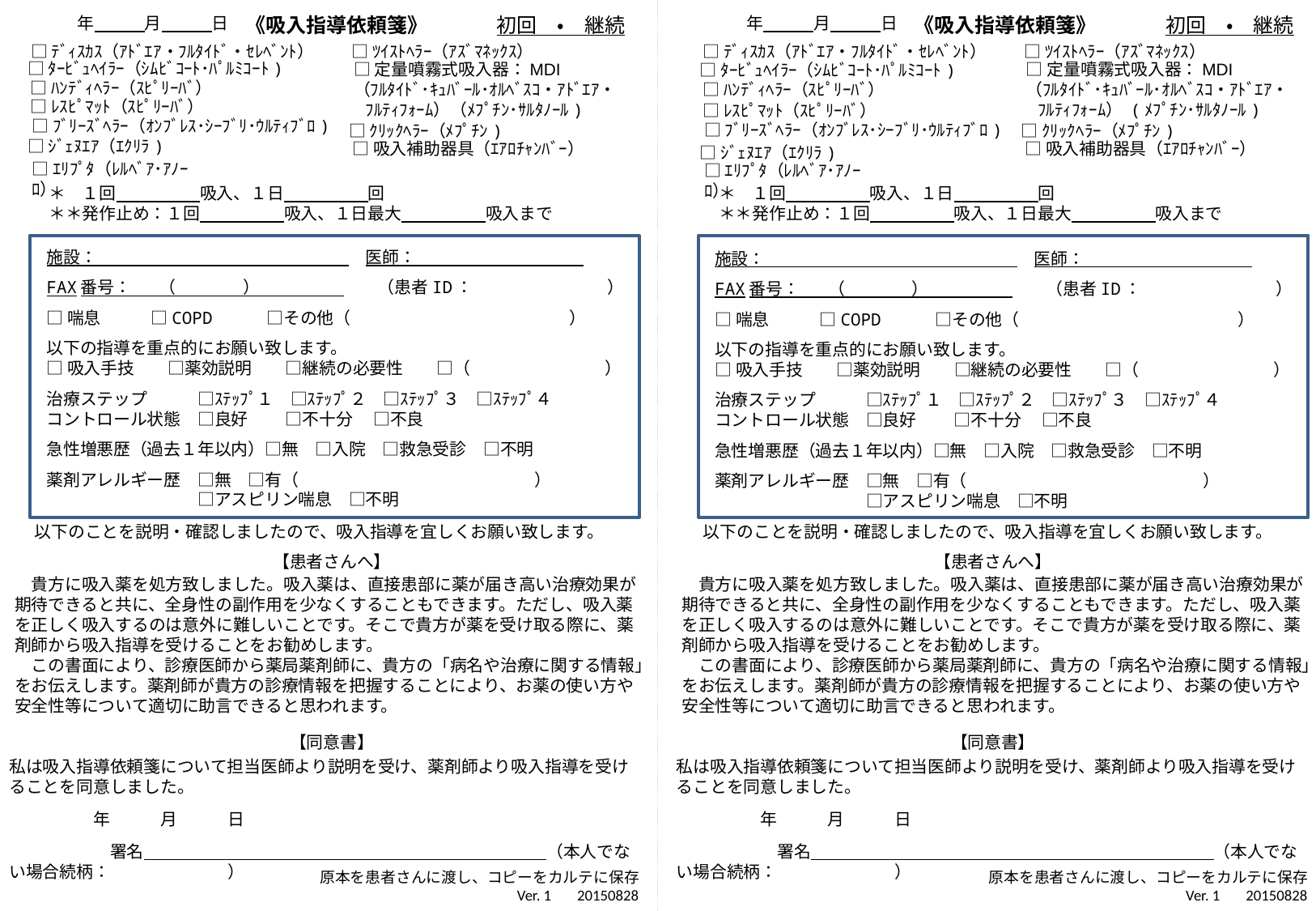

《吸入指導依頼箋》
初回　・　継続
《吸入指導依頼箋》
初回　・　継続
　　　　年　　　月　　　日
　　　　年　　　月　　　日
□ﾃﾞｨｽｶｽ（ｱﾄﾞｴｱ・ﾌﾙﾀｲﾄﾞ・ｾﾚﾍﾞﾝﾄ）
□ﾂｲｽﾄﾍﾗｰ（ｱｽﾞﾏﾈｯｸｽ）
□ﾀｰﾋﾞｭﾍｲﾗｰ（ｼﾑﾋﾞｺｰﾄ･ﾊﾟﾙﾐｺｰﾄ)
□定量噴霧式吸入器：MDI
（ﾌﾙﾀｲﾄﾞ･ｷｭﾊﾞｰﾙ･ｵﾙﾍﾞｽｺ・ｱﾄﾞｴｱ・
  ﾌﾙﾃｨﾌｫｰﾑ）（ﾒﾌﾟﾁﾝ･ｻﾙﾀﾉｰﾙ)

□ﾊﾝﾃﾞｨﾍﾗｰ（ｽﾋﾟﾘｰﾊﾞ）
□ﾚｽﾋﾟﾏｯﾄ（ｽﾋﾟﾘｰﾊﾞ）
□ﾌﾞﾘｰｽﾞﾍﾗｰ（ｵﾝﾌﾞﾚｽ･ｼｰﾌﾞﾘ･ｳﾙﾃｨﾌﾞﾛ)
□ｸﾘｯｸﾍﾗｰ（ﾒﾌﾟﾁﾝ)
□吸入補助器具（ｴｱﾛﾁｬﾝﾊﾞｰ）
□ﾃﾞｨｽｶｽ（ｱﾄﾞｴｱ・ﾌﾙﾀｲﾄﾞ・ｾﾚﾍﾞﾝﾄ）
□ﾂｲｽﾄﾍﾗｰ（ｱｽﾞﾏﾈｯｸｽ）
□定量噴霧式吸入器：MDI
（ﾌﾙﾀｲﾄﾞ･ｷｭﾊﾞｰﾙ･ｵﾙﾍﾞｽｺ・ｱﾄﾞｴｱ・
  ﾌﾙﾃｨﾌｫｰﾑ） (ﾒﾌﾟﾁﾝ･ｻﾙﾀﾉｰﾙ)

□ﾀｰﾋﾞｭﾍｲﾗｰ（ｼﾑﾋﾞｺｰﾄ･ﾊﾟﾙﾐｺｰﾄ)
□ﾊﾝﾃﾞｨﾍﾗｰ（ｽﾋﾟﾘｰﾊﾞ）
□ﾚｽﾋﾟﾏｯﾄ（ｽﾋﾟﾘｰﾊﾞ）
□ﾌﾞﾘｰｽﾞﾍﾗｰ（ｵﾝﾌﾞﾚｽ･ｼｰﾌﾞﾘ･ｳﾙﾃｨﾌﾞﾛ)
□ｸﾘｯｸﾍﾗｰ（ﾒﾌﾟﾁﾝ)
□吸入補助器具（ｴｱﾛﾁｬﾝﾊﾞｰ）
□ｼﾞｪﾇｴｱ（ｴｸﾘﾗ)
□ｼﾞｪﾇｴｱ（ｴｸﾘﾗ)
□ｴﾘﾌﾟﾀ（ﾚﾙﾍﾞｱ･ｱﾉｰﾛ）
□ｴﾘﾌﾟﾀ（ﾚﾙﾍﾞｱ･ｱﾉｰﾛ）
＊　１回　　　　　吸入、１日　　　　　回
＊＊発作止め：１回　　　　　吸入、１日最大　　　　　吸入まで
＊　１回　　　　　吸入、１日　　　　　回
＊＊発作止め：１回　　　　　吸入、１日最大　　　　　吸入まで

施設：　　　　　　　　　　　　　　　　医師：

FAX番号：   　（　　　　）　　　　　　　（患者ID：　　　　　　　　）

□喘息　　　□COPD　　　□その他（　　　　　　　　　　　　　）

以下の指導を重点的にお願い致します。
□吸入手技　　□薬効説明　　□継続の必要性　　□（　　　　　　　　）

治療ステップ　　　□ｽﾃｯﾌﾟ１　□ｽﾃｯﾌﾟ２　□ｽﾃｯﾌﾟ３　□ｽﾃｯﾌﾟ４
コントロール状態　□良好　　 □不十分 　□不良

急性増悪歴（過去１年以内）□無　□入院　□救急受診　□不明

薬剤アレルギー歴　□無　□有（         　　　　　　　　　　　　）
　　　　　　　　　□アスピリン喘息　□不明
施設：　　　　　　　　　　　　　　　　医師：

FAX番号：   　（　　　　）　　　　　　　（患者ID：　　　　　　　　）

□喘息　　　□COPD　　　□その他（　　　　　　　　　　　　　）

以下の指導を重点的にお願い致します。
□吸入手技　　□薬効説明　　□継続の必要性　　□（　　　　　　　　）

治療ステップ　　　□ｽﾃｯﾌﾟ１　□ｽﾃｯﾌﾟ２　□ｽﾃｯﾌﾟ３　□ｽﾃｯﾌﾟ４
コントロール状態　□良好　　 □不十分 　□不良

急性増悪歴（過去１年以内）□無　□入院　□救急受診　□不明

薬剤アレルギー歴　□無　□有（         　　　　　　　　　　　　）
　　　　　　　　　□アスピリン喘息　□不明
　以下のことを説明・確認しましたので、吸入指導を宜しくお願い致します。
　以下のことを説明・確認しましたので、吸入指導を宜しくお願い致します。
【患者さんへ】
【患者さんへ】
　貴方に吸入薬を処方致しました。吸入薬は、直接患部に薬が届き高い治療効果が
期待できると共に、全身性の副作用を少なくすることもできます。ただし、吸入薬
を正しく吸入するのは意外に難しいことです。そこで貴方が薬を受け取る際に、薬
剤師から吸入指導を受けることをお勧めします。
　この書面により、診療医師から薬局薬剤師に、貴方の「病名や治療に関する情報」
をお伝えします。薬剤師が貴方の診療情報を把握することにより、お薬の使い方や
安全性等について適切に助言できると思われます。

　貴方に吸入薬を処方致しました。吸入薬は、直接患部に薬が届き高い治療効果が
期待できると共に、全身性の副作用を少なくすることもできます。ただし、吸入薬
を正しく吸入するのは意外に難しいことです。そこで貴方が薬を受け取る際に、薬
剤師から吸入指導を受けることをお勧めします。
　この書面により、診療医師から薬局薬剤師に、貴方の「病名や治療に関する情報」
をお伝えします。薬剤師が貴方の診療情報を把握することにより、お薬の使い方や
安全性等について適切に助言できると思われます。

【同意書】
【同意書】
私は吸入指導依頼箋について担当医師より説明を受け、薬剤師より吸入指導を受けることを同意しました。

　　　　　年　　　月　　　日

　　　　　　署名　　　　　　　　　　　　　　　　　　　　　　　　（本人でない場合続柄：　　　　　　　）
私は吸入指導依頼箋について担当医師より説明を受け、薬剤師より吸入指導を受けることを同意しました。

　　　　　年　　　月　　　日

　　　　　　署名　　　　　　　　　　　　　　　　　　　　　　　　（本人でない場合続柄：　　　　　　　）
原本を患者さんに渡し、コピーをカルテに保存
Ver. 1 　20150828
原本を患者さんに渡し、コピーをカルテに保存
Ver. 1 　20150828